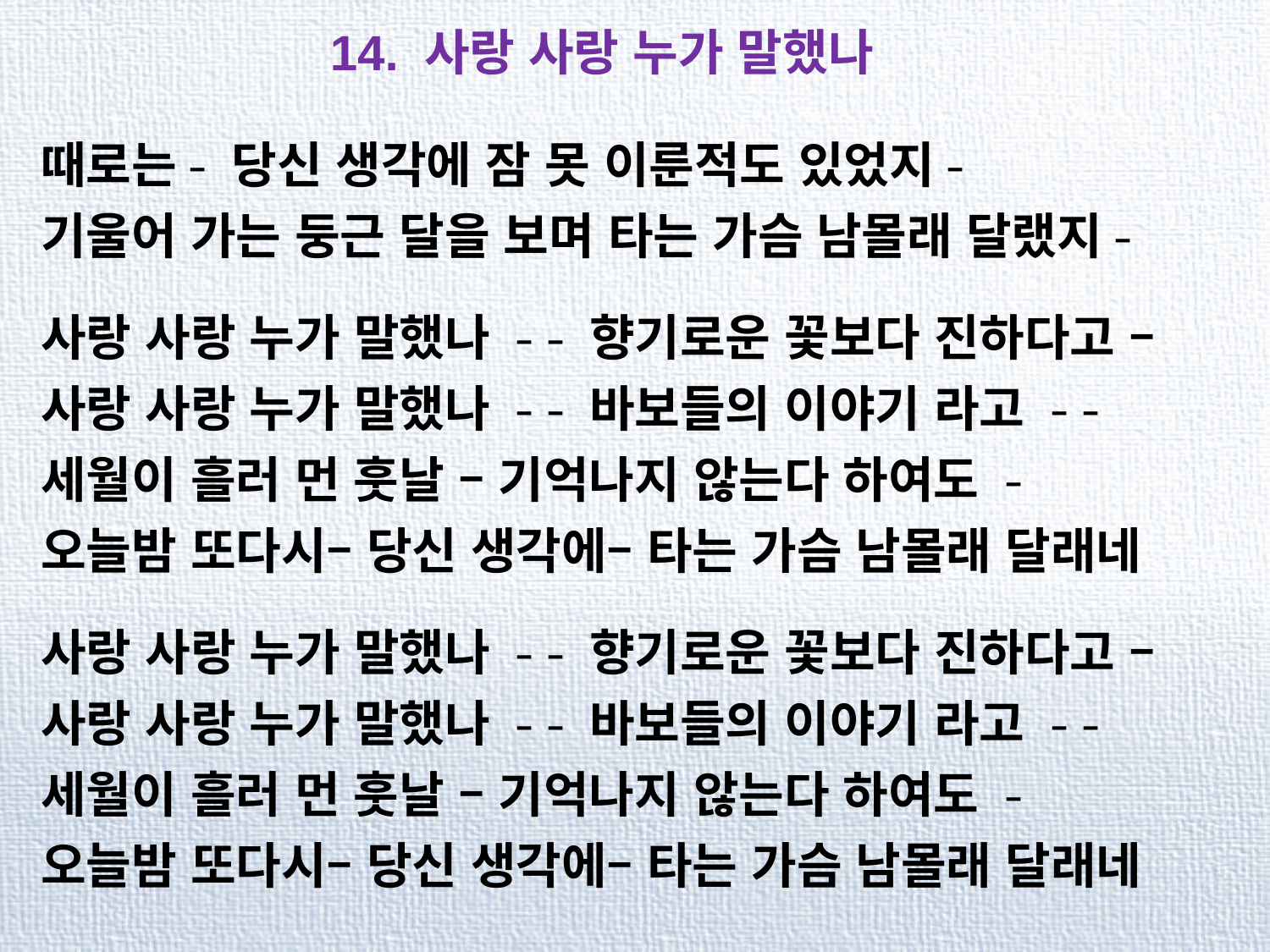

14. 사랑 사랑 누가 말했나
때로는- 당신 생각에 잠 못 이룬적도 있었지-
기울어 가는 둥근 달을 보며 타는 가슴 남몰래 달랬지-

사랑 사랑 누가 말했나 - - 향기로운 꽃보다 진하다고 –
사랑 사랑 누가 말했나 - - 바보들의 이야기 라고 - -
세월이 흘러 먼 훗날 – 기억나지 않는다 하여도 -
오늘밤 또다시– 당신 생각에– 타는 가슴 남몰래 달래네

사랑 사랑 누가 말했나 - - 향기로운 꽃보다 진하다고 –
사랑 사랑 누가 말했나 - - 바보들의 이야기 라고 - -
세월이 흘러 먼 훗날 – 기억나지 않는다 하여도 -
오늘밤 또다시– 당신 생각에– 타는 가슴 남몰래 달래네